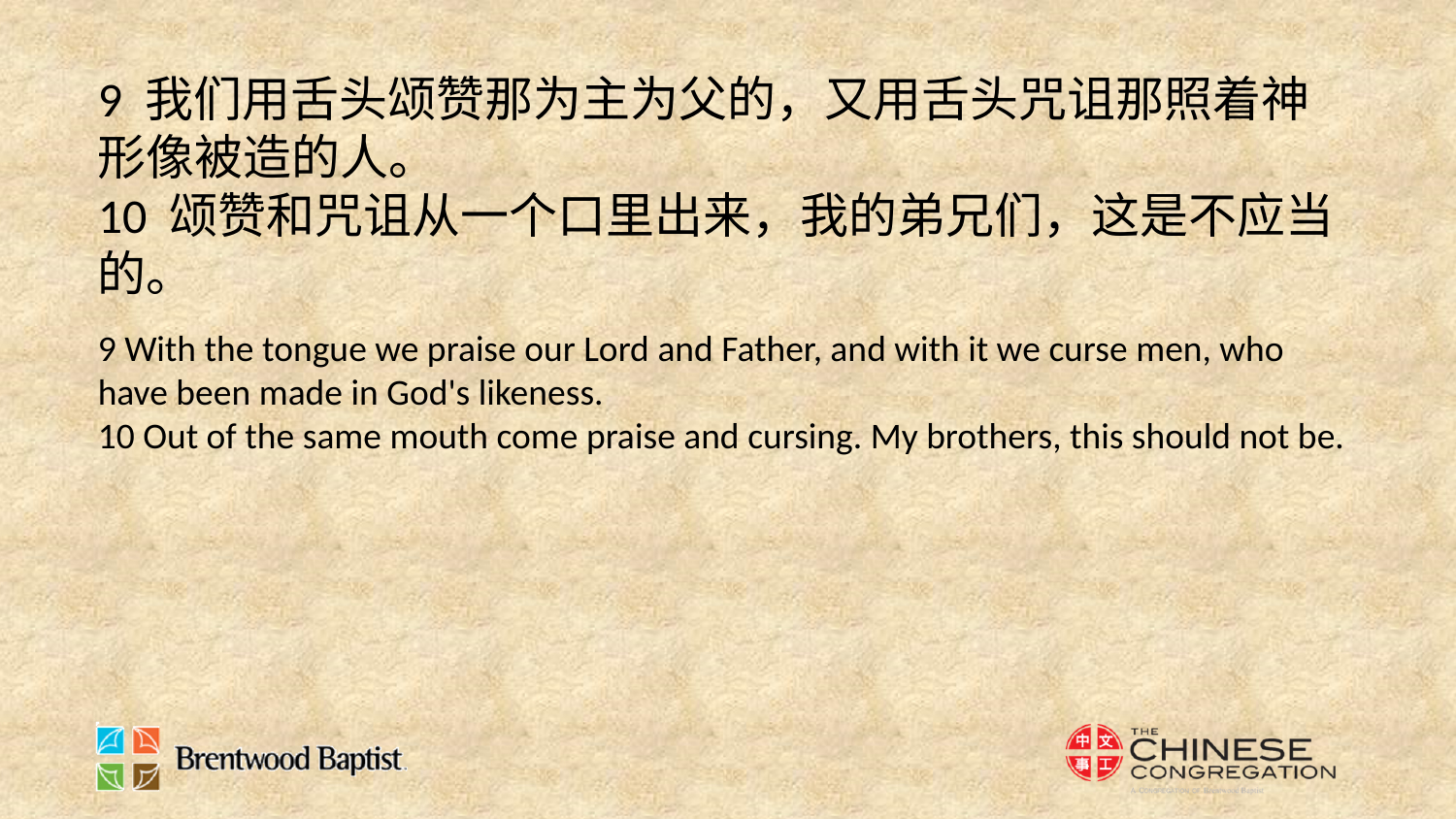

9 我们用舌头颂赞那为主为父的，又用舌头咒诅那照着神形像被造的人。
10 颂赞和咒诅从一个口里出来，我的弟兄们，这是不应当的。

9 With the tongue we praise our Lord and Father, and with it we curse men, who have been made in God's likeness.
10 Out of the same mouth come praise and cursing. My brothers, this should not be.